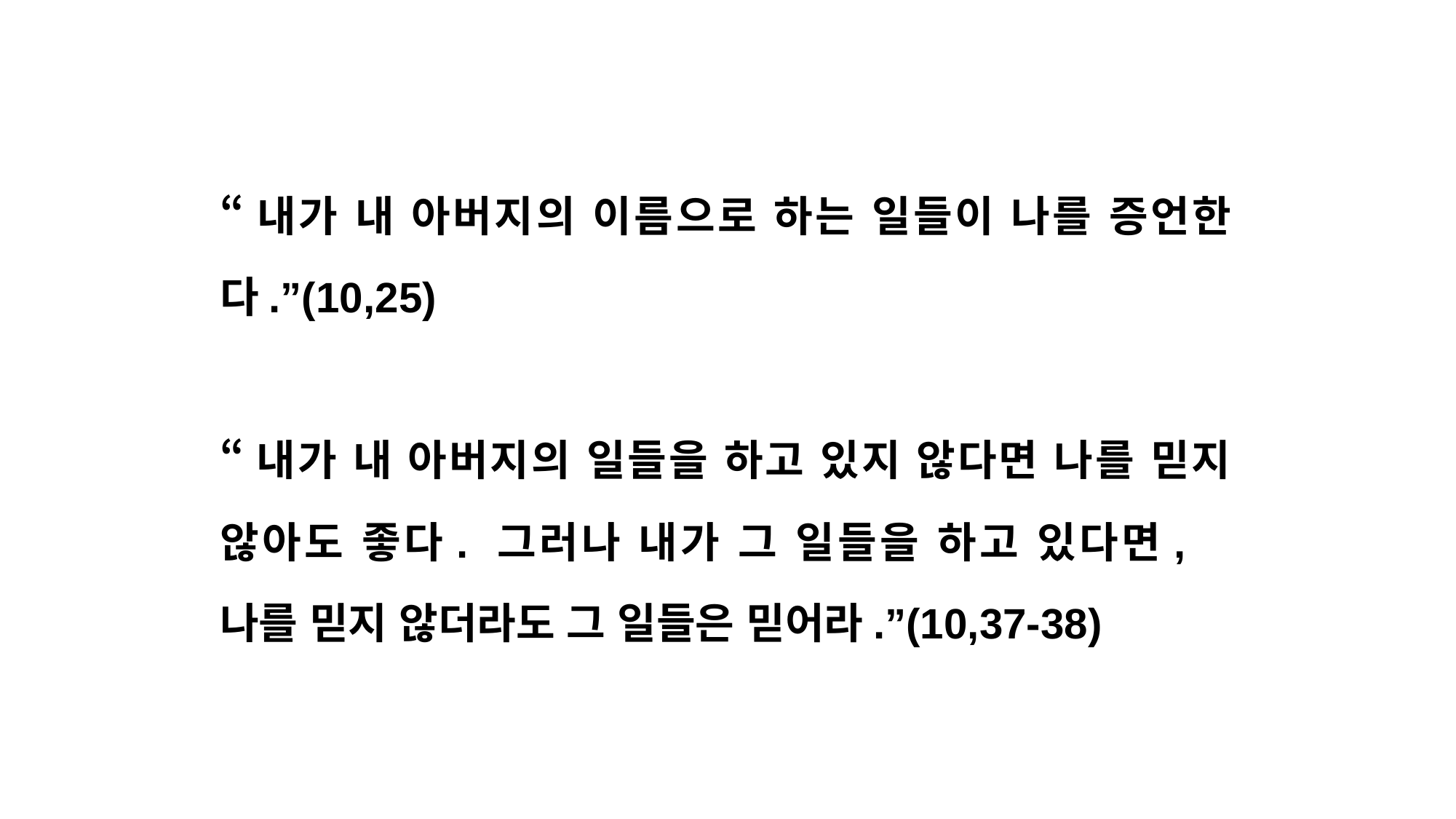

“내가 내 아버지의 이름으로 하는 일들이 나를 증언한다.”(10,25)

“내가 내 아버지의 일들을 하고 있지 않다면 나를 믿지 않아도 좋다. 그러나 내가 그 일들을 하고 있다면,    나를 믿지 않더라도 그 일들은 믿어라.”(10,37-38)